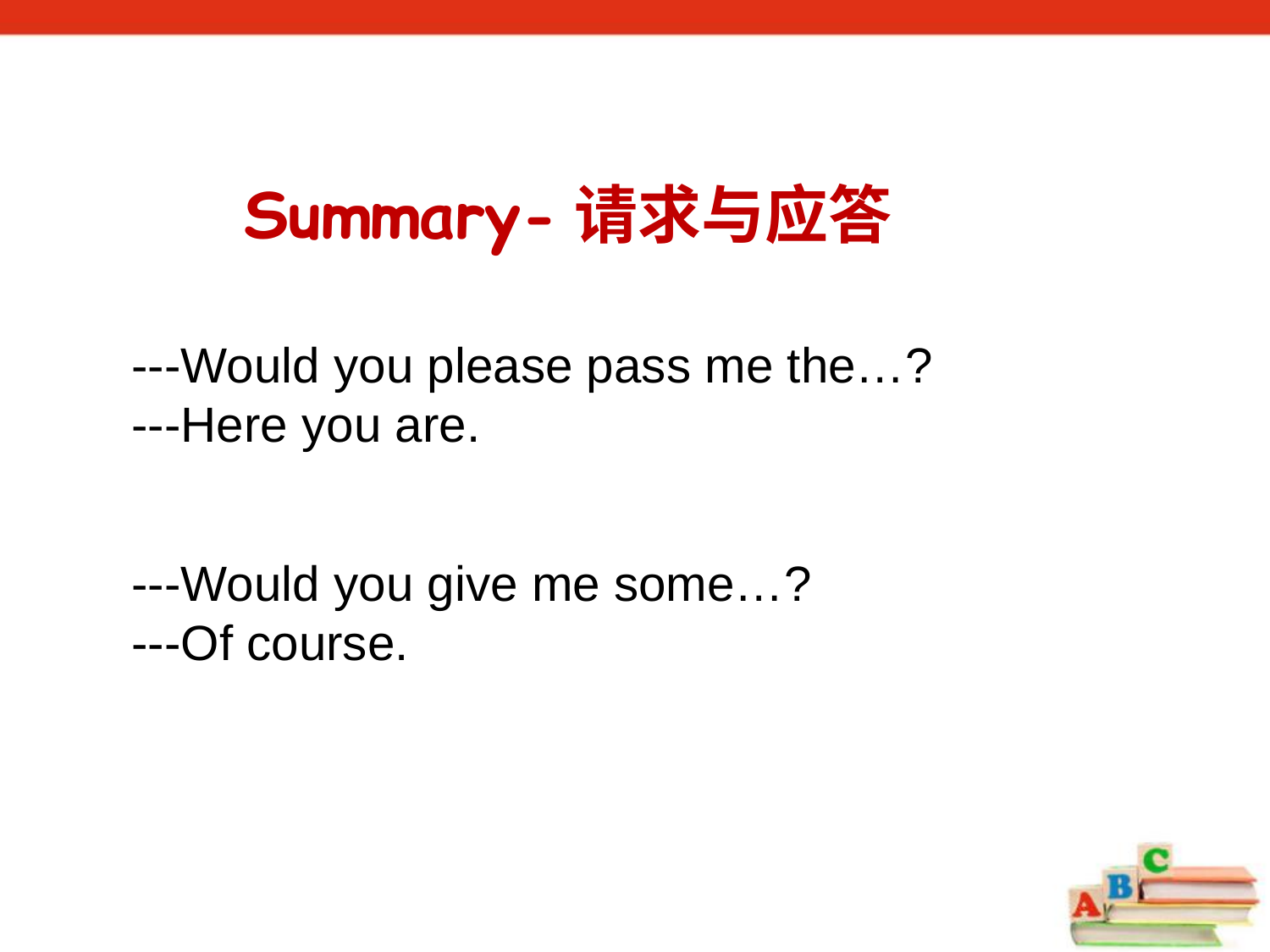

Summary-请求与应答
---Would you please pass me the…?
---Here you are.
---Would you give me some…?
---Of course.